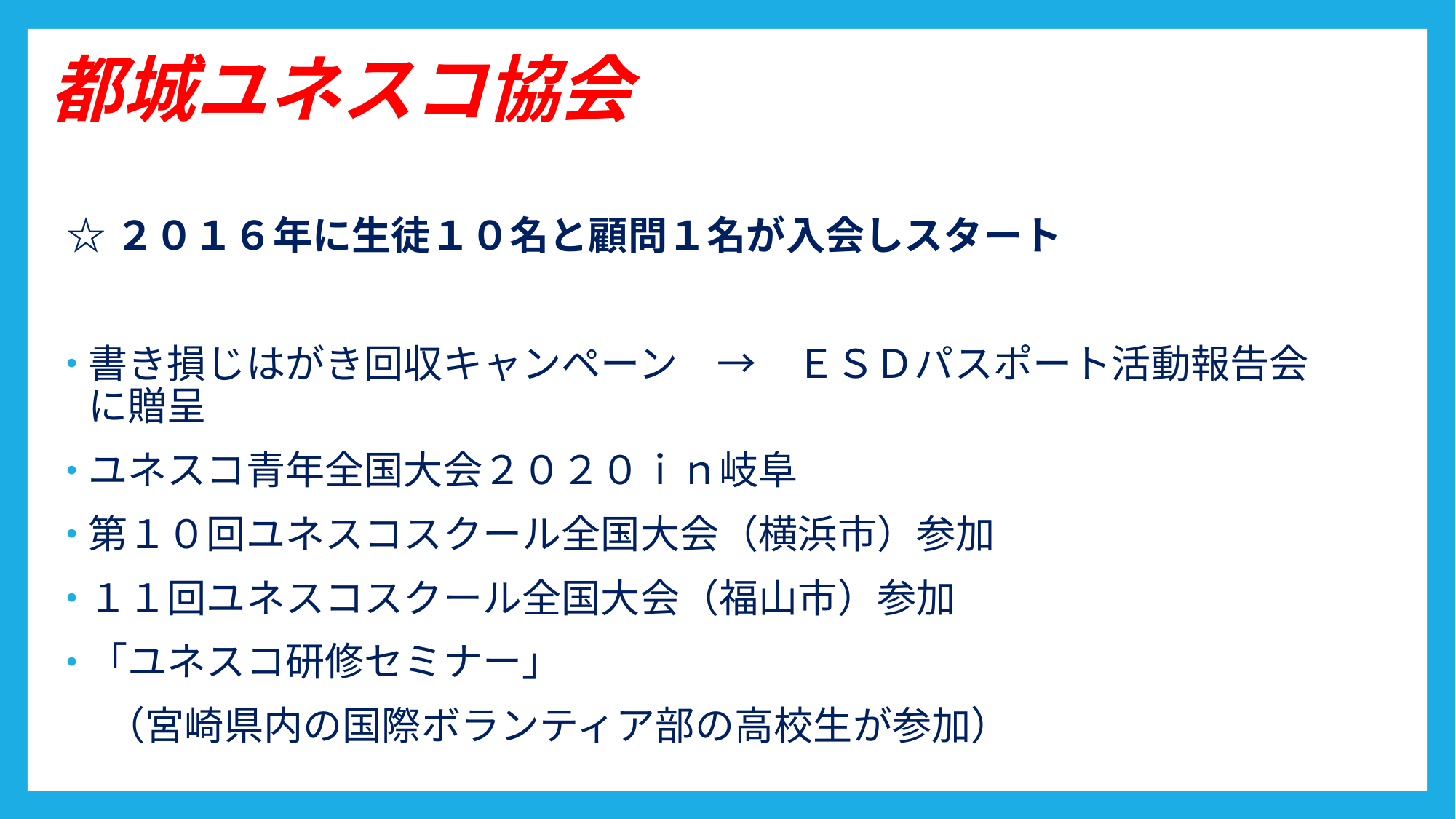

# 都城ユネスコ協会

☆２０１６年に生徒１０名と顧問１名が入会しスタート

書き損じはがき回収キャンペーン　→　ＥＳＤパスポート活動報告会に贈呈
ユネスコ青年全国大会２０２０ｉｎ岐阜
第１０回ユネスコスクール全国大会（横浜市）参加
１１回ユネスコスクール全国大会（福山市）参加
「ユネスコ研修セミナー」
　（宮崎県内の国際ボランティア部の高校生が参加）